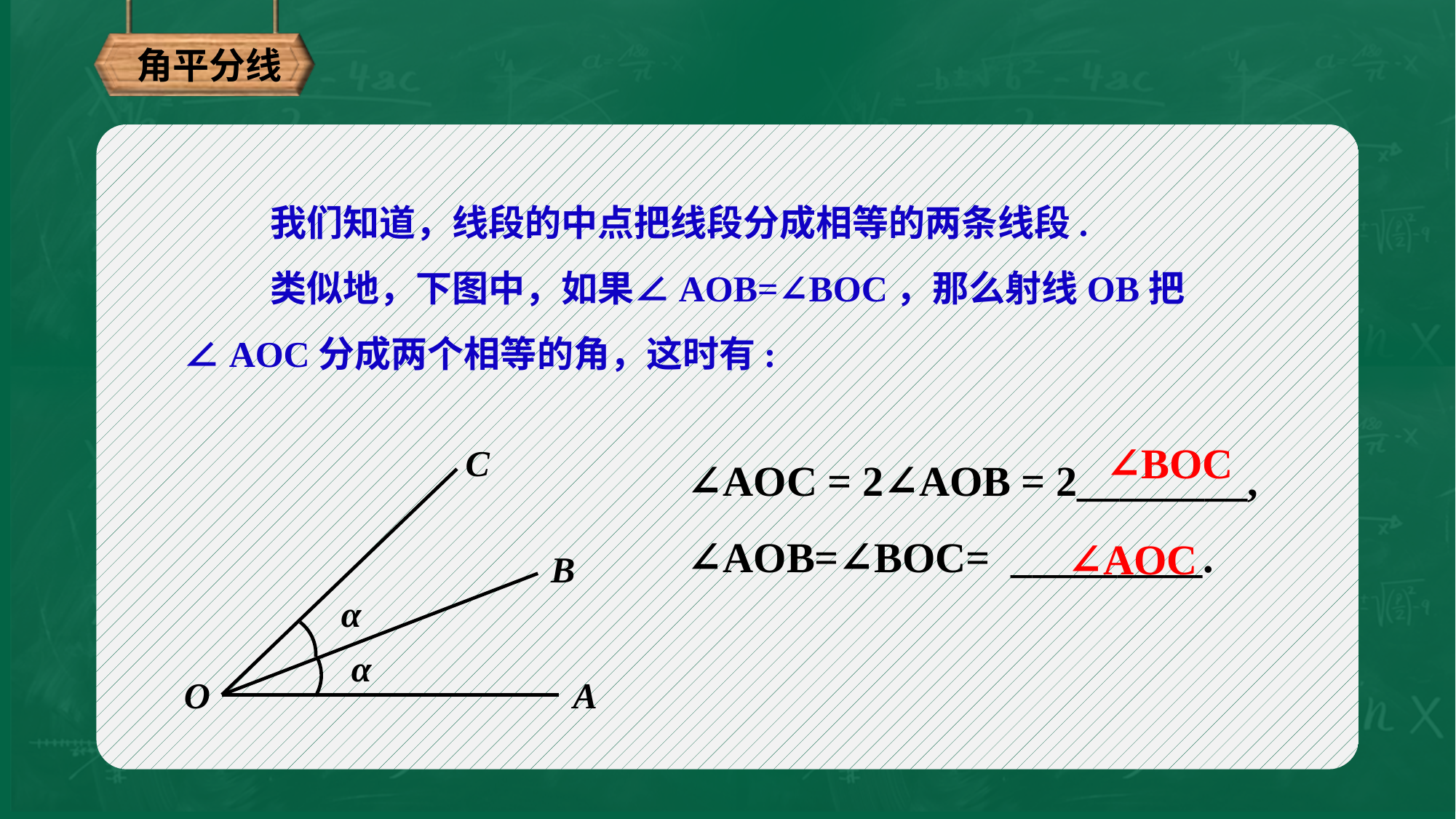

角平分线
我们知道，线段的中点把线段分成相等的两条线段.
类似地，下图中，如果∠AOB=∠BOC，那么射线OB把∠AOC分成两个相等的角，这时有:
∠AOC = 2∠AOB = 2________,
∠AOB=∠BOC=  _________.
∠BOC
C
B
α

α
O
A
∠AOC